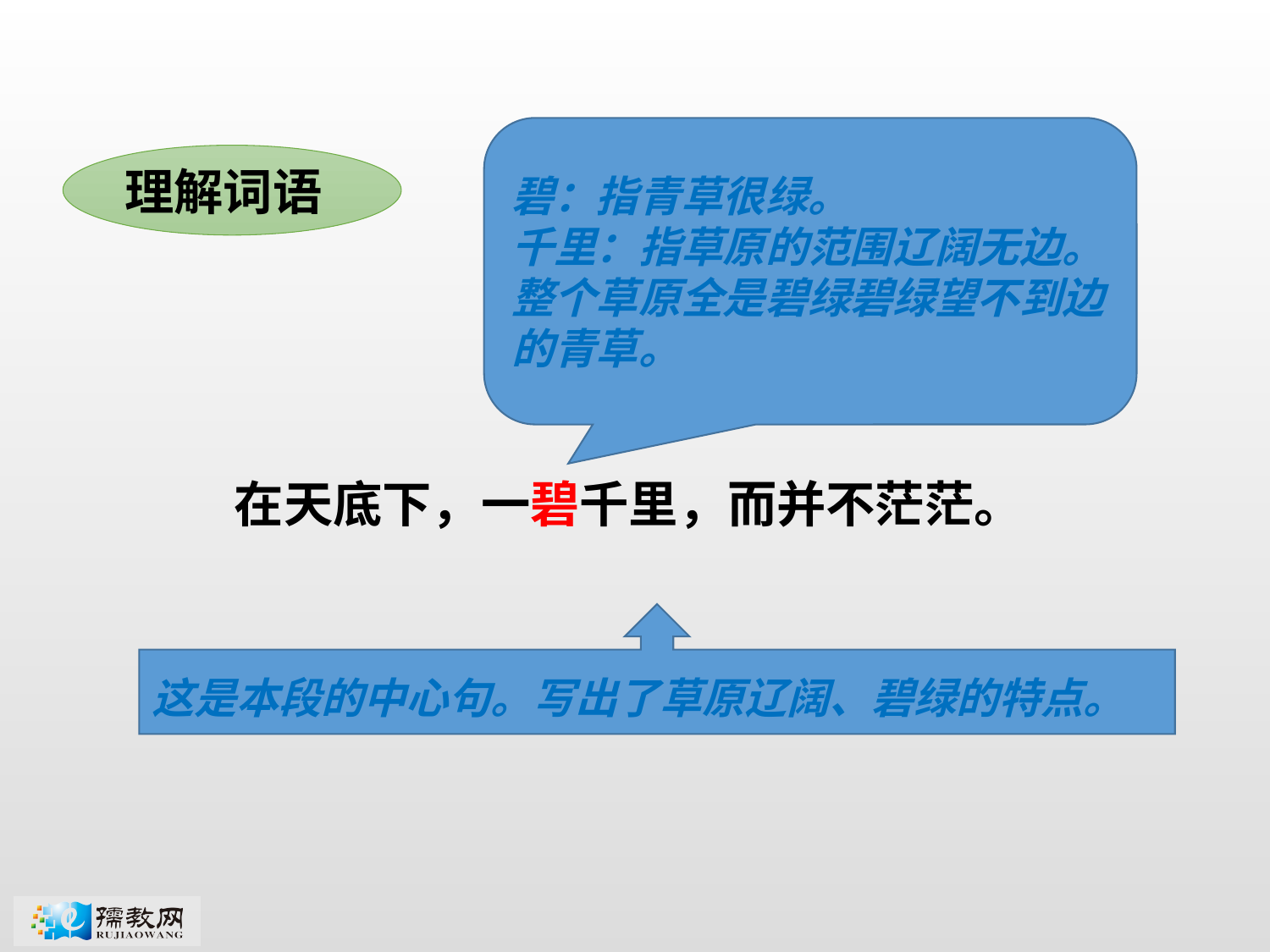

碧：指青草很绿。
千里：指草原的范围辽阔无边。
整个草原全是碧绿碧绿望不到边的青草。
理解词语
在天底下，一碧千里，而并不茫茫。
这是本段的中心句。写出了草原辽阔、碧绿的特点。